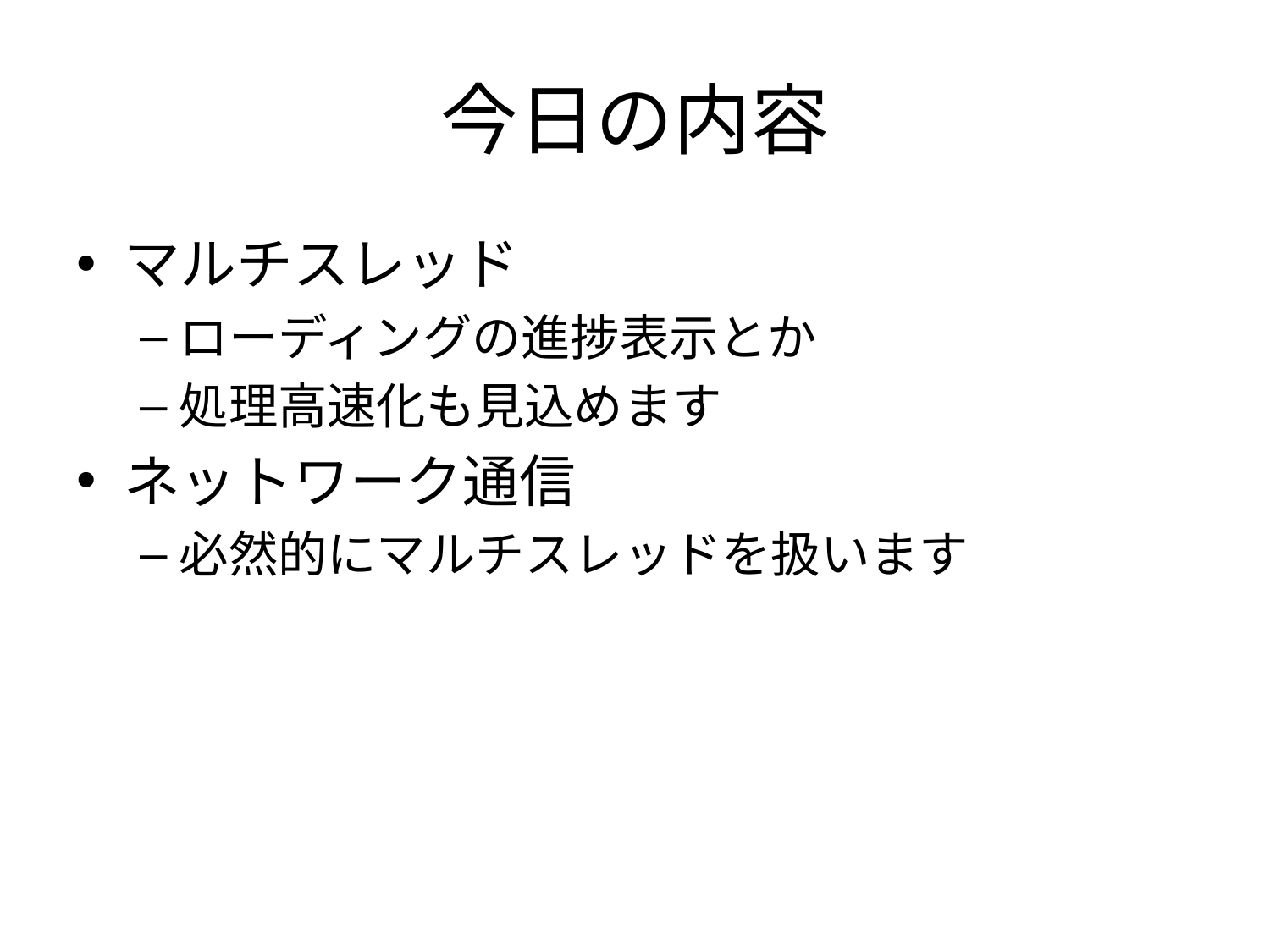

# 今日の内容
マルチスレッド
ローディングの進捗表示とか
処理高速化も見込めます
ネットワーク通信
必然的にマルチスレッドを扱います